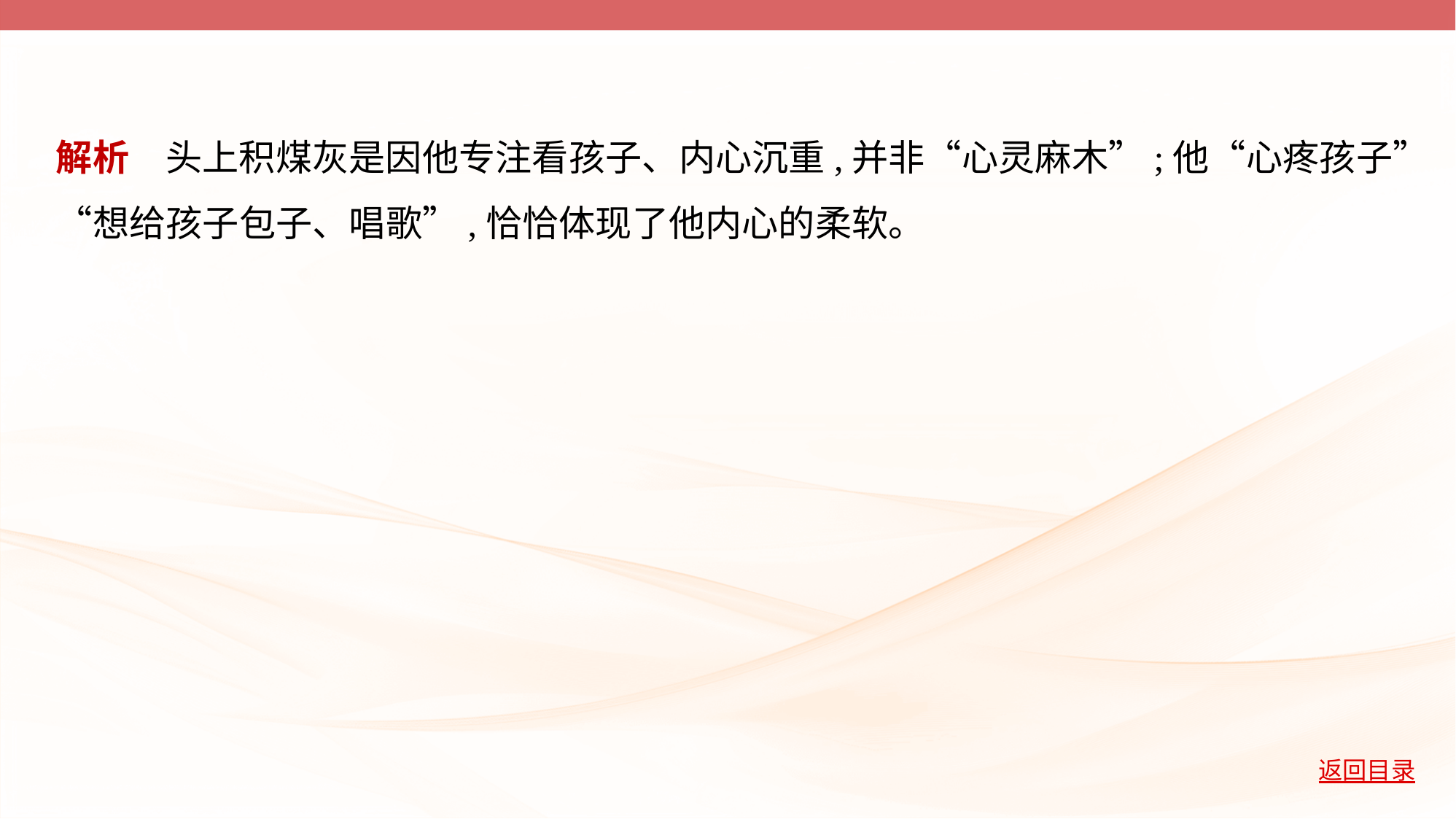

解析　头上积煤灰是因他专注看孩子、内心沉重,并非“心灵麻木”;他“心疼孩子”
“想给孩子包子、唱歌”,恰恰体现了他内心的柔软。